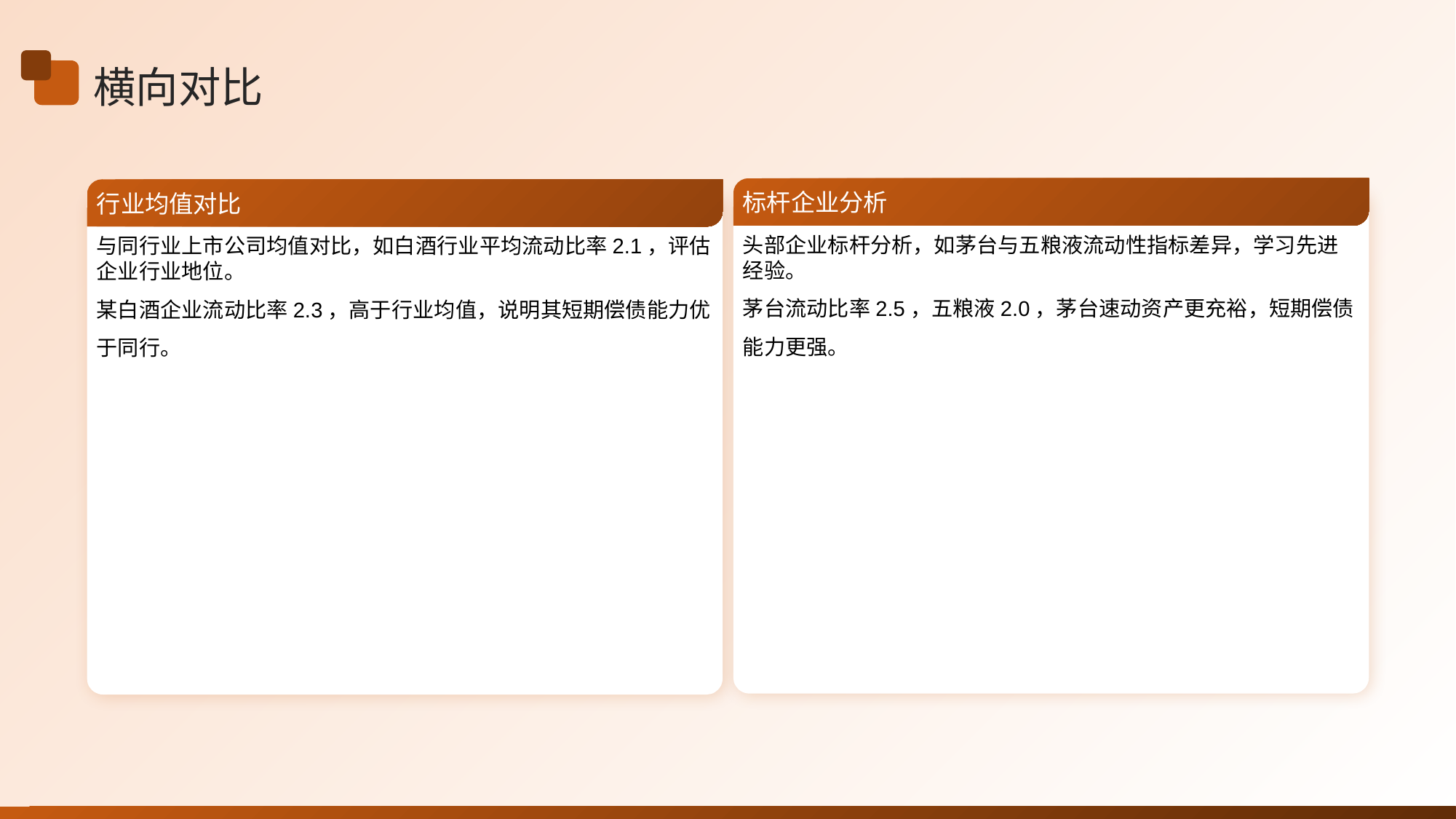

横向对比

标杆企业分析
行业均值对比

头部企业标杆分析，如茅台与五粮液流动性指标差异，学习先进经验。
茅台流动比率2.5，五粮液2.0，茅台速动资产更充裕，短期偿债能力更强。
与同行业上市公司均值对比，如白酒行业平均流动比率2.1，评估企业行业地位。
某白酒企业流动比率2.3，高于行业均值，说明其短期偿债能力优于同行。